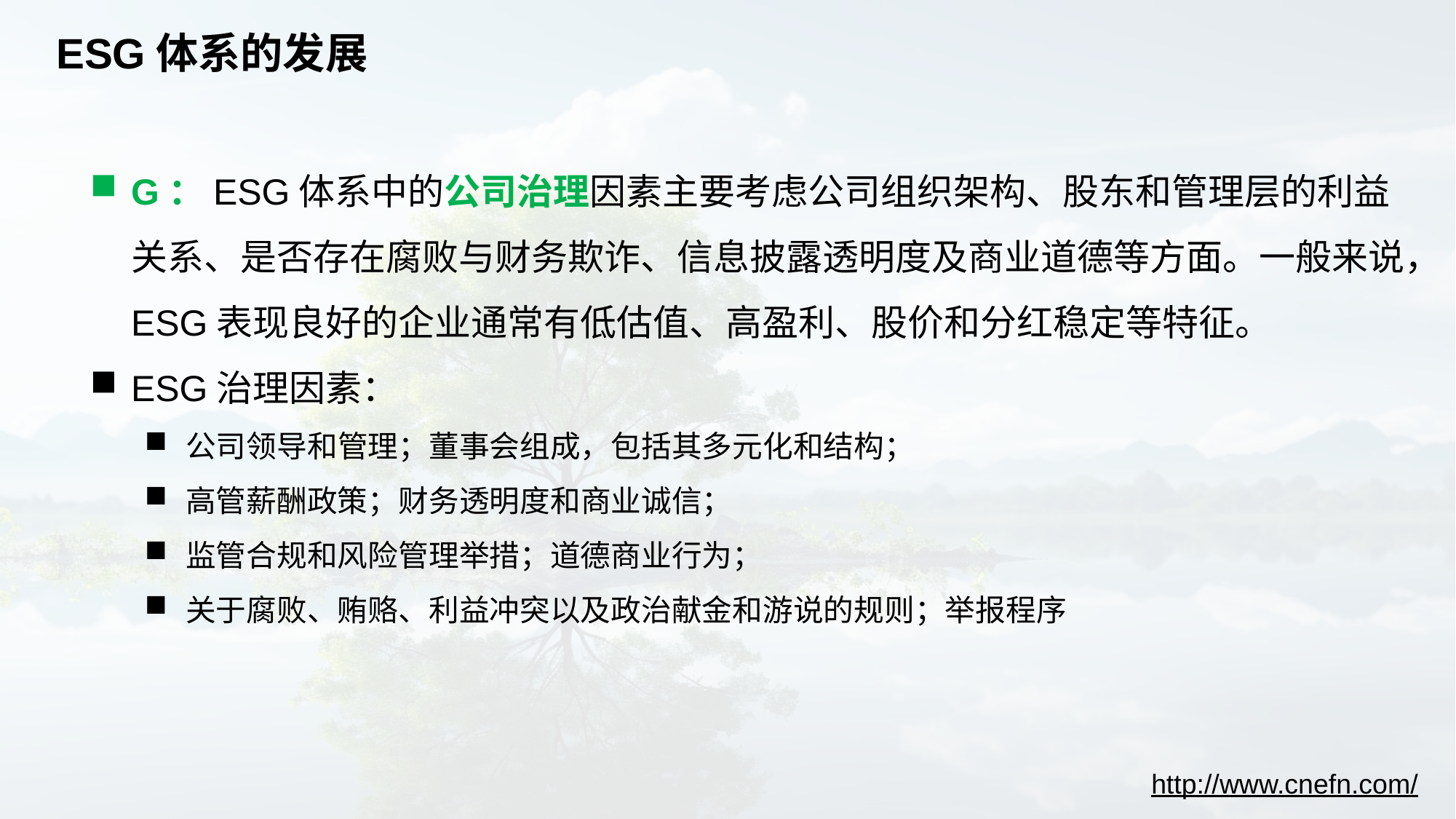

# ESG体系的发展
G：ESG体系中的公司治理因素主要考虑公司组织架构、股东和管理层的利益关系、是否存在腐败与财务欺诈、信息披露透明度及商业道德等方面。一般来说，ESG表现良好的企业通常有低估值、高盈利、股价和分红稳定等特征。
ESG治理因素：
公司领导和管理；董事会组成，包括其多元化和结构；
高管薪酬政策；财务透明度和商业诚信；
监管合规和风险管理举措；道德商业行为；
关于腐败、贿赂、利益冲突以及政治献金和游说的规则；举报程序